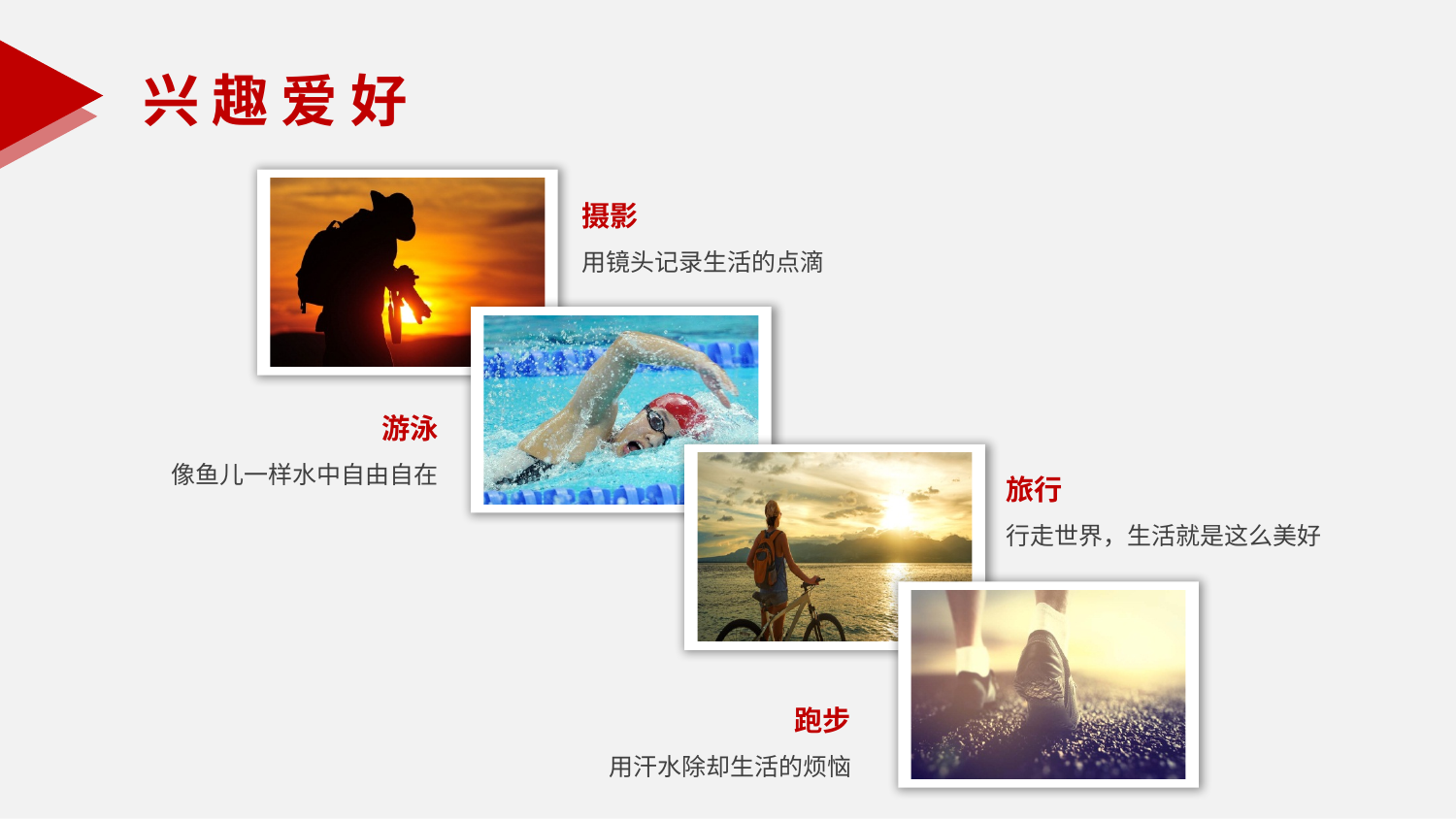

兴 趣 爱 好

摄影
用镜头记录生活的点滴

游泳
像鱼儿一样水中自由自在

旅行
行走世界，生活就是这么美好

跑步
用汗水除却生活的烦恼